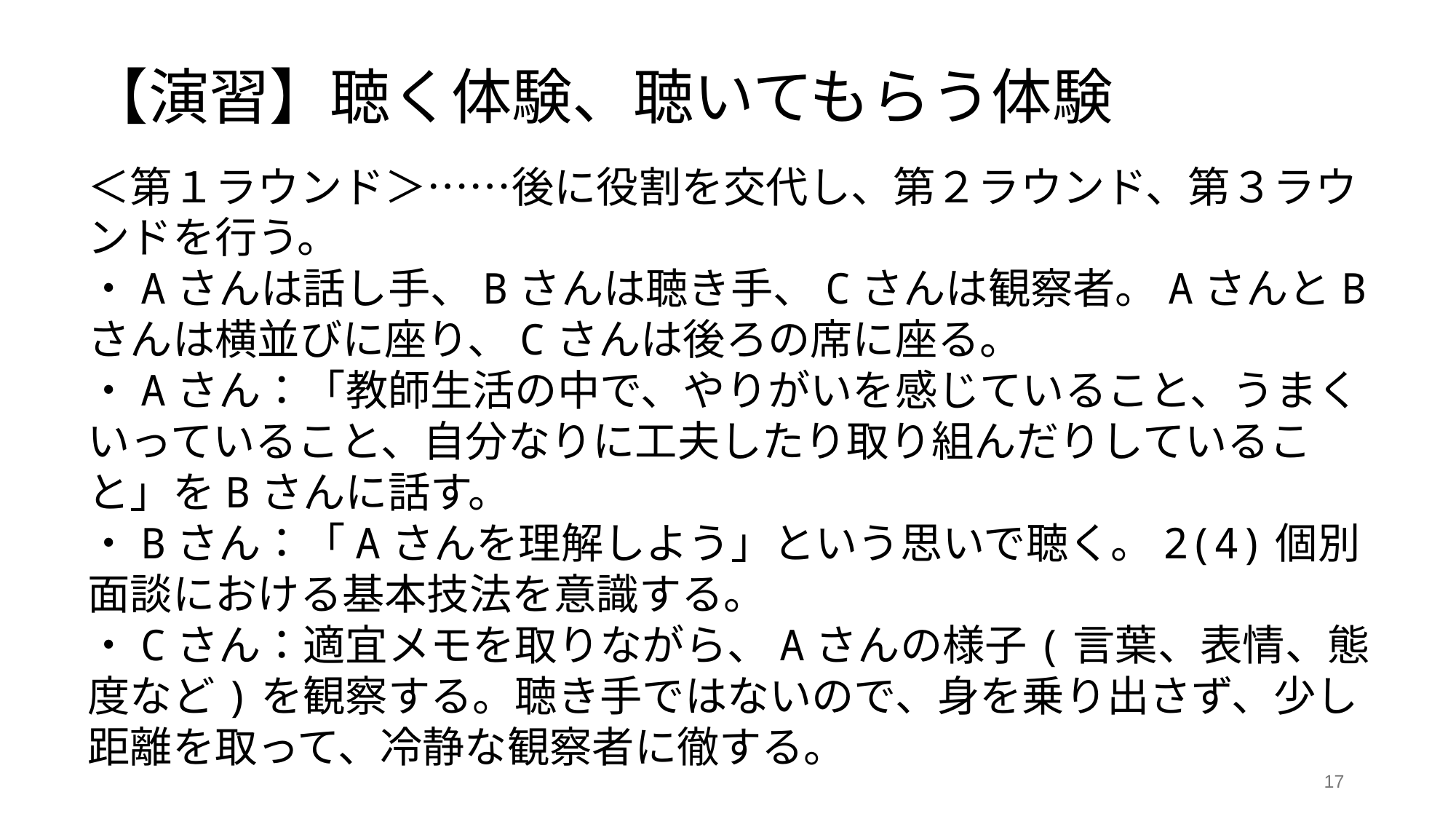

【演習】聴く体験、聴いてもらう体験

＜第１ラウンド＞……後に役割を交代し、第２ラウンド、第３ラウンドを行う。
・Aさんは話し手、Bさんは聴き手、Cさんは観察者。AさんとBさんは横並びに座り、Cさんは後ろの席に座る。
・Aさん：「教師生活の中で、やりがいを感じていること、うまくいっていること、自分なりに工夫したり取り組んだりしていること」をBさんに話す。
・Bさん：「Aさんを理解しよう」という思いで聴く。2(4)個別面談における基本技法を意識する。
・Cさん：適宜メモを取りながら、Aさんの様子(言葉、表情、態度など)を観察する。聴き手ではないので、身を乗り出さず、少し距離を取って、冷静な観察者に徹する。
17